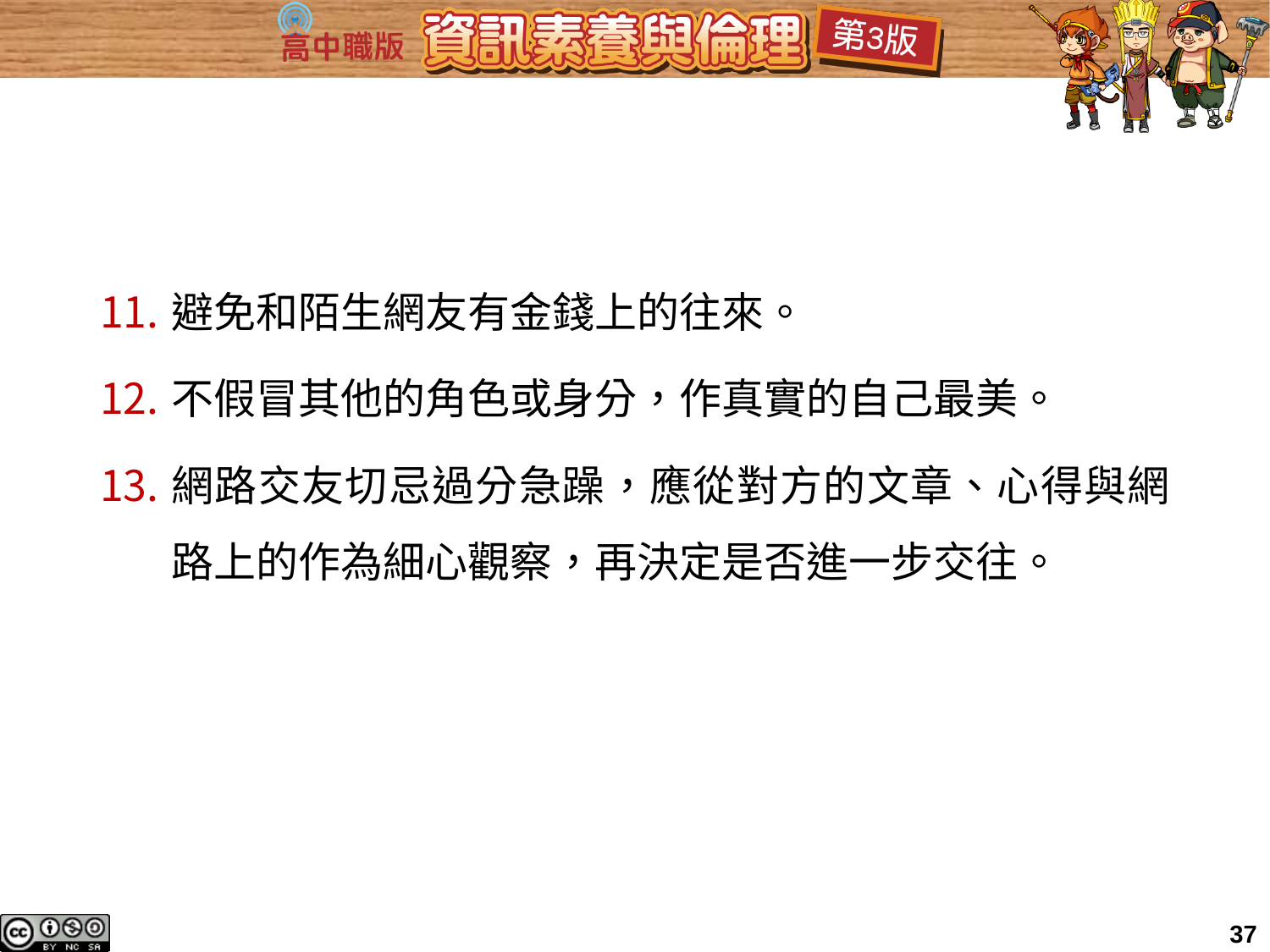

#
避免和陌生網友有金錢上的往來。
不假冒其他的角色或身分，作真實的自己最美。
網路交友切忌過分急躁，應從對方的文章、心得與網路上的作為細心觀察，再決定是否進一步交往。
37